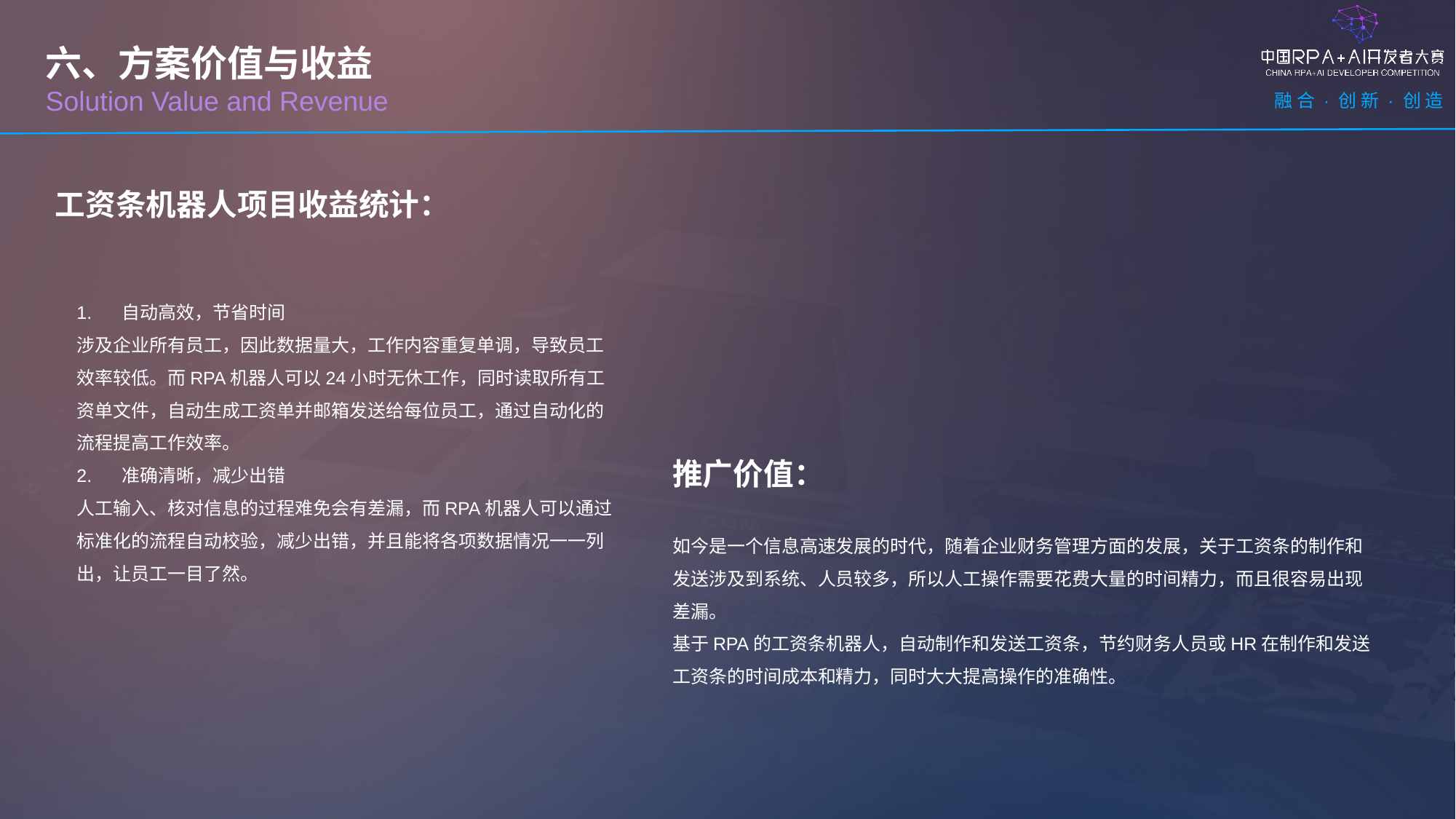

六、方案价值与收益
Solution Value and Revenue
工资条机器人项目收益统计：
1.     自动高效，节省时间
涉及企业所有员工，因此数据量大，工作内容重复单调，导致员工效率较低。而RPA机器人可以24小时无休工作，同时读取所有工资单文件，自动生成工资单并邮箱发送给每位员工，通过自动化的流程提高工作效率。
2.     准确清晰，减少出错
人工输入、核对信息的过程难免会有差漏，而RPA机器人可以通过标准化的流程自动校验，减少出错，并且能将各项数据情况一一列出，让员工一目了然。
推广价值：

如今是一个信息高速发展的时代，随着企业财务管理方面的发展，关于工资条的制作和发送涉及到系统、人员较多，所以人工操作需要花费大量的时间精力，而且很容易出现差漏。
基于RPA的工资条机器人，自动制作和发送工资条，节约财务人员或HR在制作和发送工资条的时间成本和精力，同时大大提高操作的准确性。